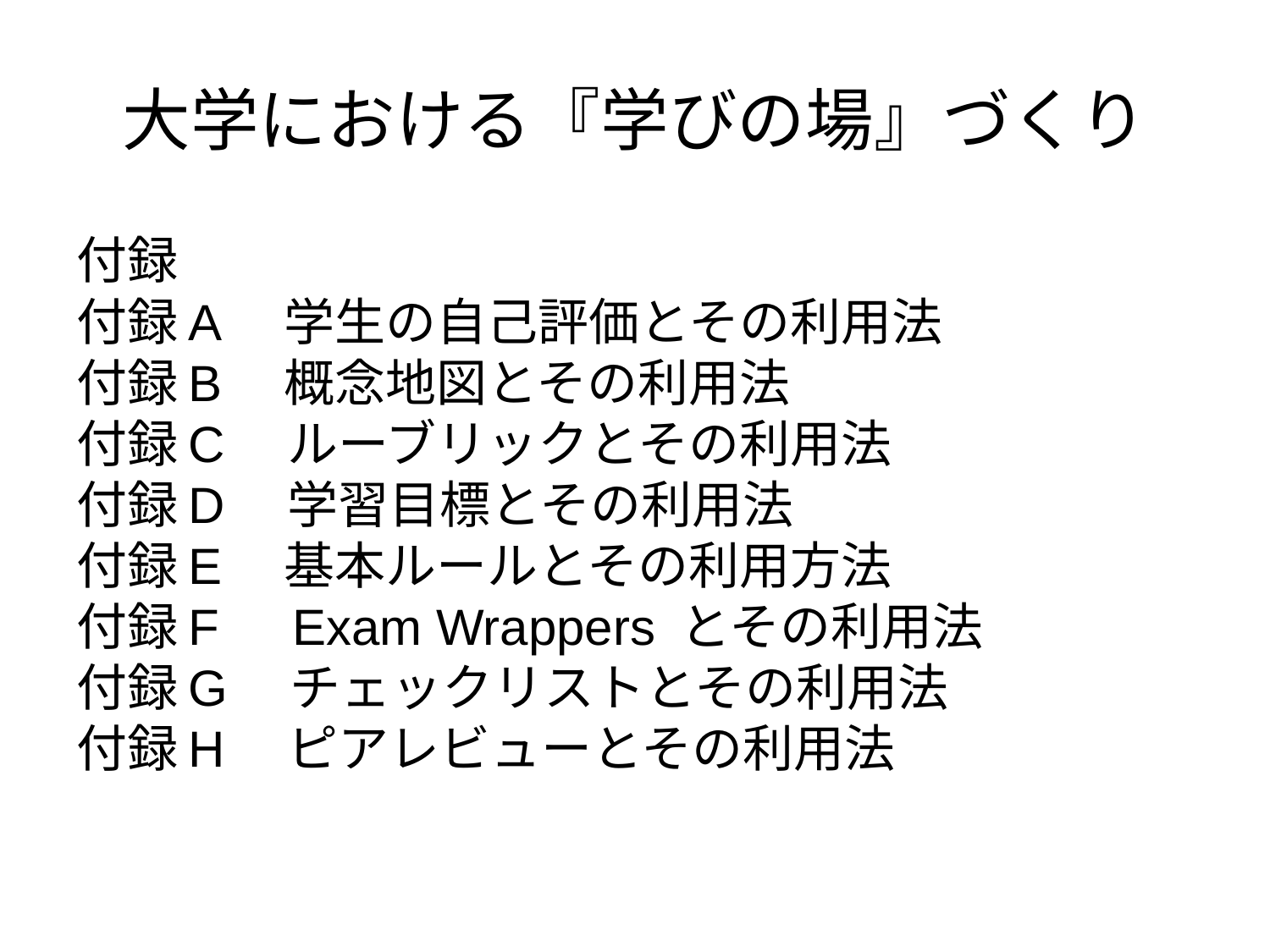

# 大学における『学びの場』づくり
付録
付録A　学生の自己評価とその利用法
付録B　概念地図とその利用法
付録C　ルーブリックとその利用法
付録D　学習目標とその利用法
付録E　基本ルールとその利用方法
付録F　Exam Wrappers とその利用法
付録G　チェックリストとその利用法
付録H　ピアレビューとその利用法